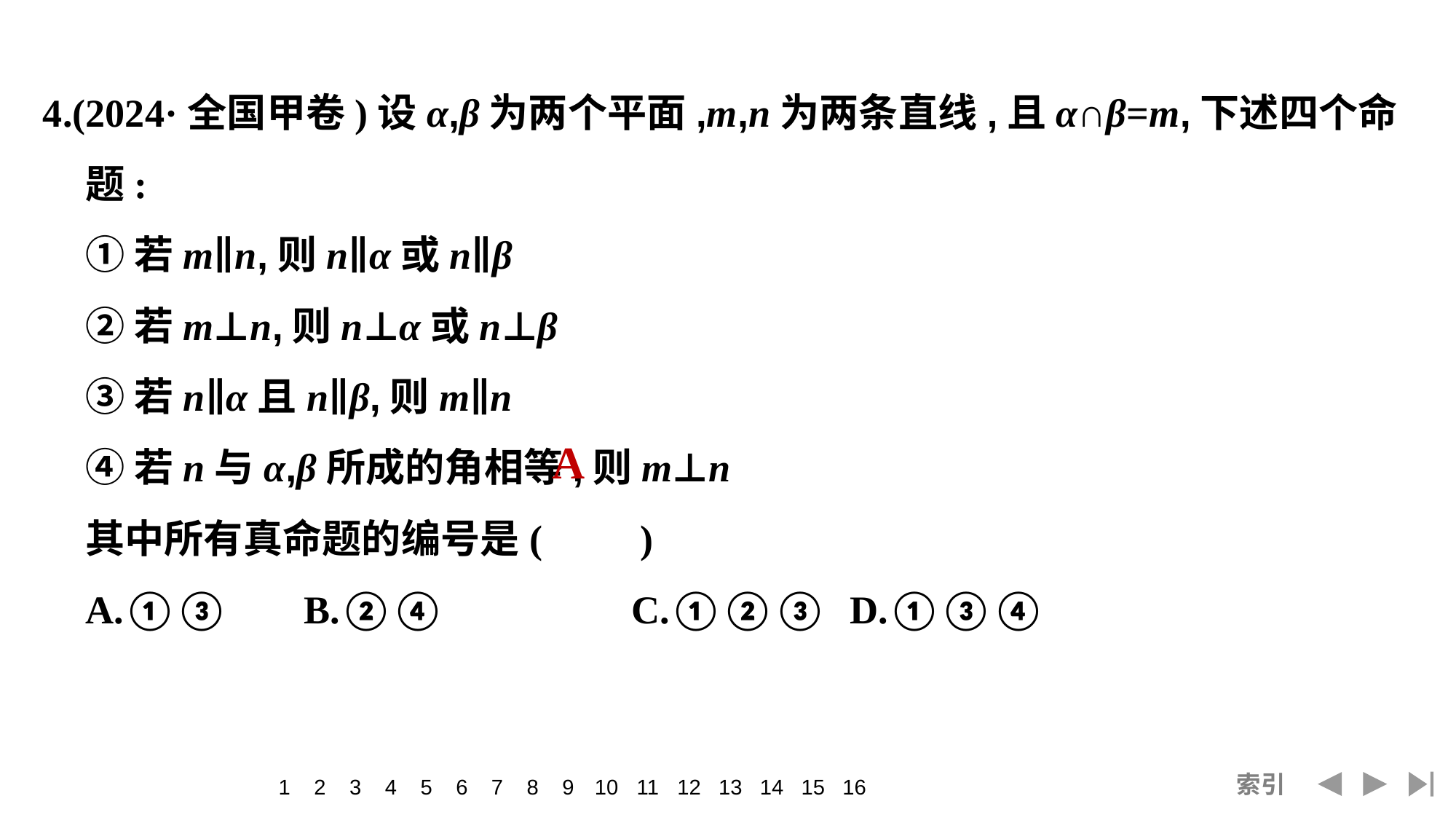

4.(2024·全国甲卷)设α,β为两个平面,m,n为两条直线,且α∩β=m,下述四个命题:
	①若m∥n,则n∥α或n∥β
	②若m⊥n,则n⊥α或n⊥β
	③若n∥α且n∥β,则m∥n
	④若n与α,β所成的角相等,则m⊥n
	其中所有真命题的编号是(　　)
	A.①③	B.②④		C.①②③	D.①③④
A